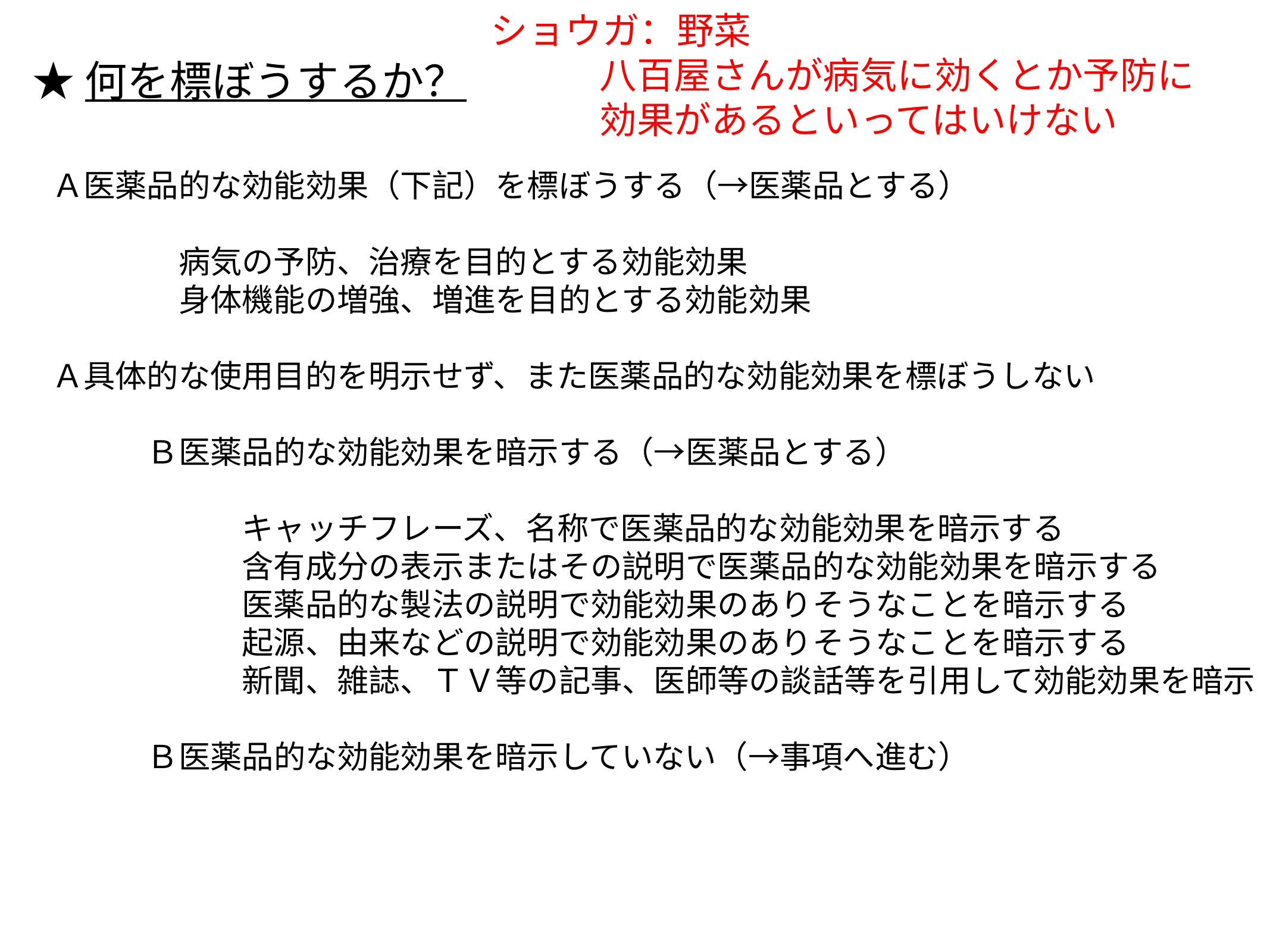

ショウガ：野菜
            八百屋さんが病気に効くとか予防に
            効果があるといってはいけない
★何を標ぼうするか？
　Ａ医薬品的な効能効果（下記）を標ぼうする（→医薬品とする）

　　　　　病気の予防、治療を目的とする効能効果
　　　　　身体機能の増強、増進を目的とする効能効果

　Ａ具体的な使用目的を明示せず、また医薬品的な効能効果を標ぼうしない

　　　　Ｂ医薬品的な効能効果を暗示する（→医薬品とする）

　　　　　　　キャッチフレーズ、名称で医薬品的な効能効果を暗示する
　　　　　　　含有成分の表示またはその説明で医薬品的な効能効果を暗示する
　　　　　　　医薬品的な製法の説明で効能効果のありそうなことを暗示する
　　　　　　　起源、由来などの説明で効能効果のありそうなことを暗示する
　　　　　　　新聞、雑誌、ＴＶ等の記事、医師等の談話等を引用して効能効果を暗示

　　　　Ｂ医薬品的な効能効果を暗示していない（→事項へ進む）